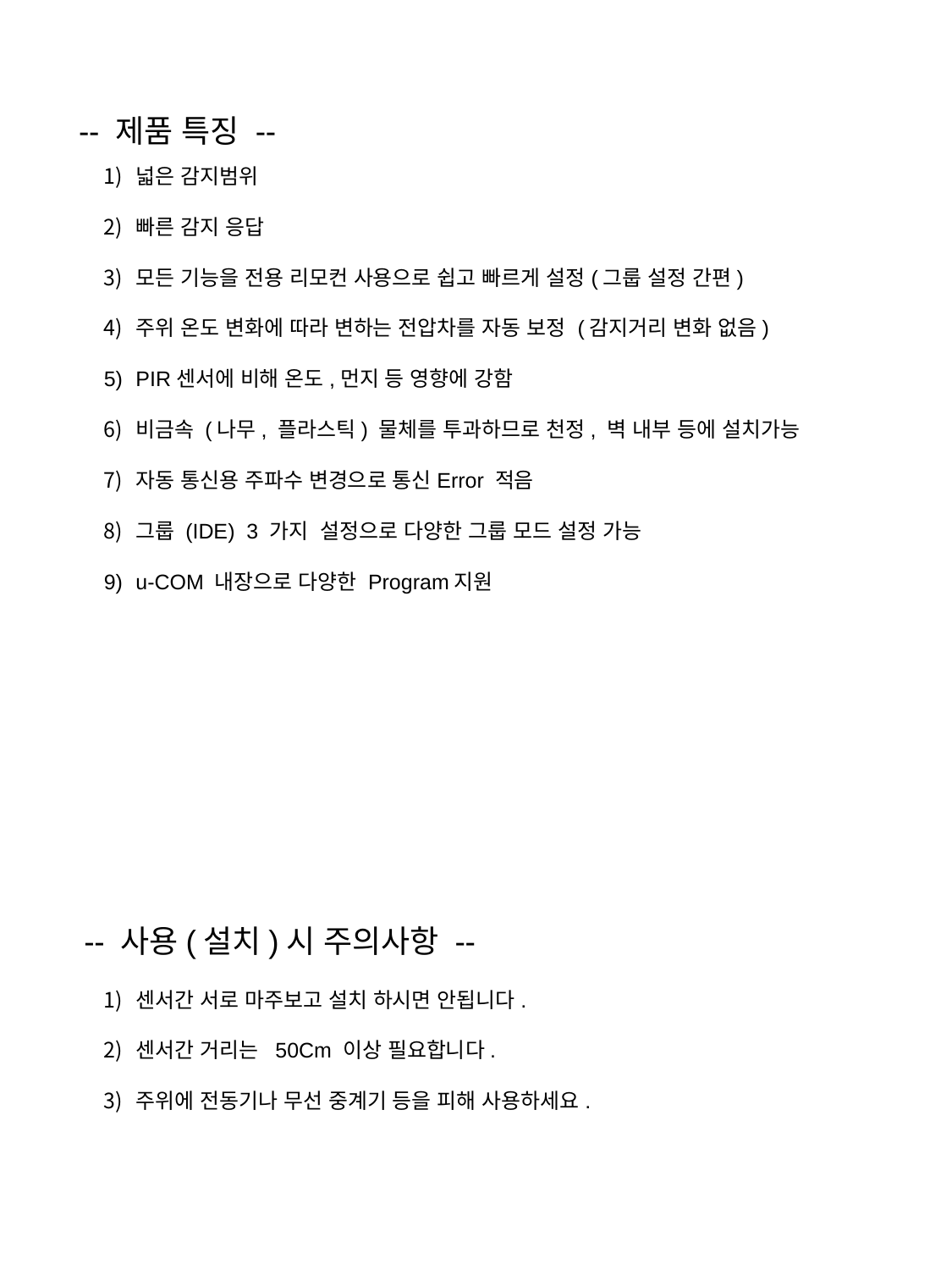

-- 제품 특징 --
넓은 감지범위

빠른 감지 응답

모든 기능을 전용 리모컨 사용으로 쉽고 빠르게 설정(그룹 설정 간편)

주위 온도 변화에 따라 변하는 전압차를 자동 보정 (감지거리 변화 없음)

PIR센서에 비해 온도,먼지 등 영향에 강함

비금속 (나무, 플라스틱) 물체를 투과하므로 천정, 벽 내부 등에 설치가능

자동 통신용 주파수 변경으로 통신Error 적음

그룹 (IDE)  3 가지  설정으로 다양한 그룹 모드 설정 가능

u-COM 내장으로 다양한 Program지원

-- 사용(설치)시 주의사항 --
센서간 서로 마주보고 설치 하시면 안됩니다.

센서간 거리는  50Cm 이상 필요합니다.

주위에 전동기나 무선 중계기 등을 피해 사용하세요.